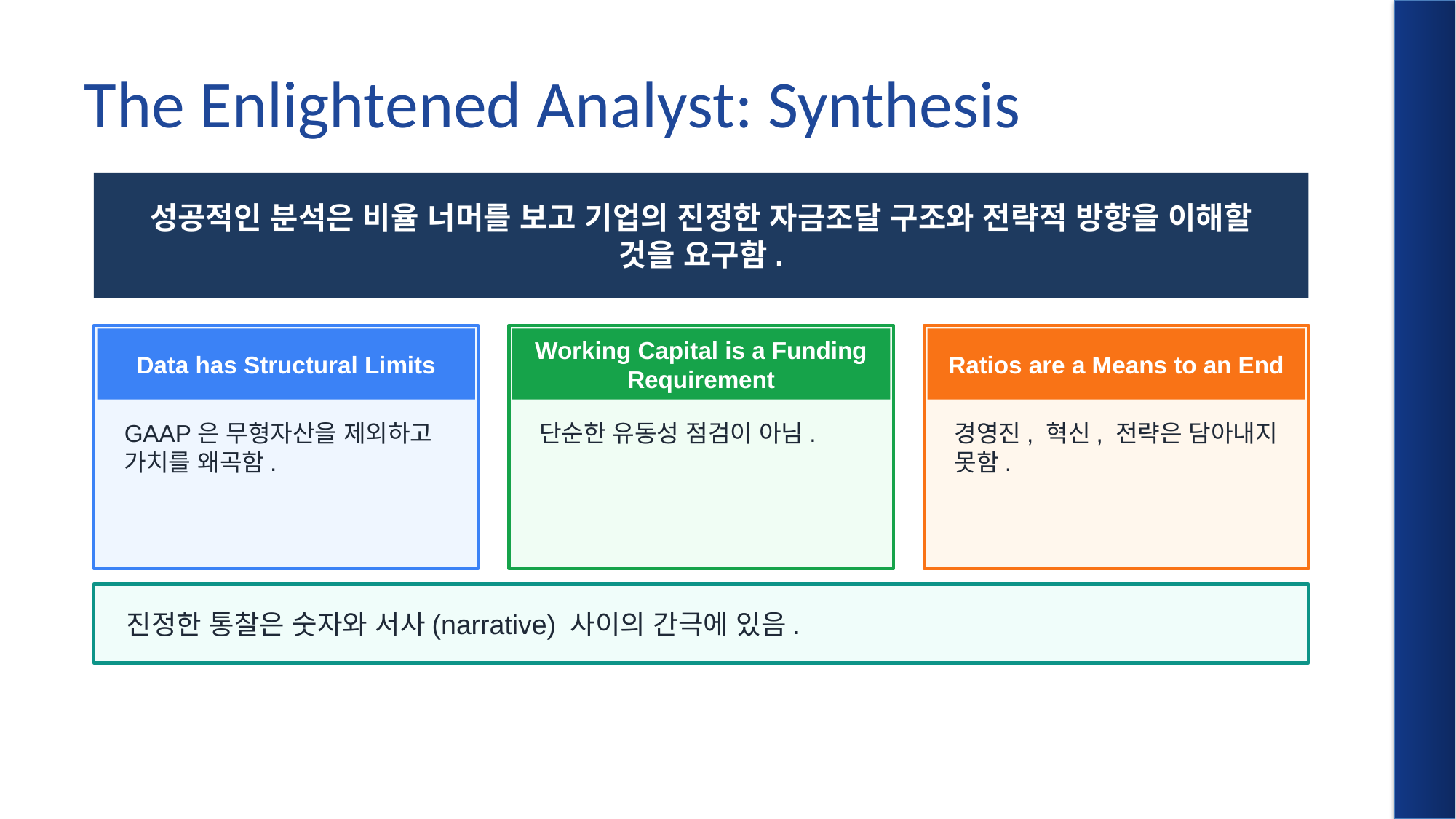

# The Enlightened Analyst: Synthesis

성공적인 분석은 비율 너머를 보고 기업의 진정한 자금조달 구조와 전략적 방향을 이해할 것을 요구함.

Data has Structural Limits

Working Capital is a Funding Requirement

Ratios are a Means to an End
GAAP은 무형자산을 제외하고 가치를 왜곡함.
단순한 유동성 점검이 아님.
경영진, 혁신, 전략은 담아내지 못함.

진정한 통찰은 숫자와 서사(narrative) 사이의 간극에 있음.